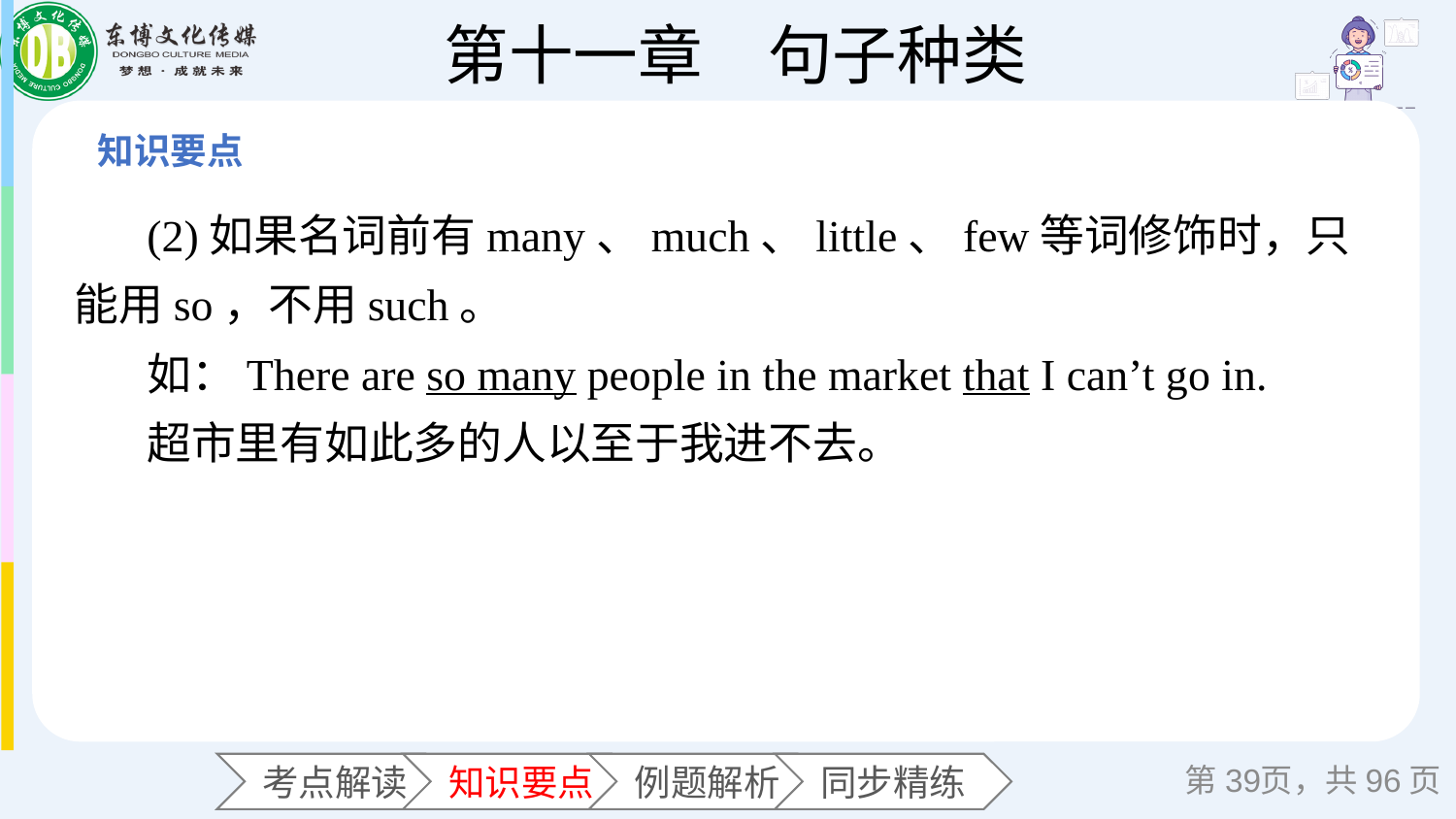

(2)如果名词前有many、much、little、few等词修饰时，只能用so，不用such。
如：There are so many people in the market that I can’t go in.
超市里有如此多的人以至于我进不去。
第39页，共96页